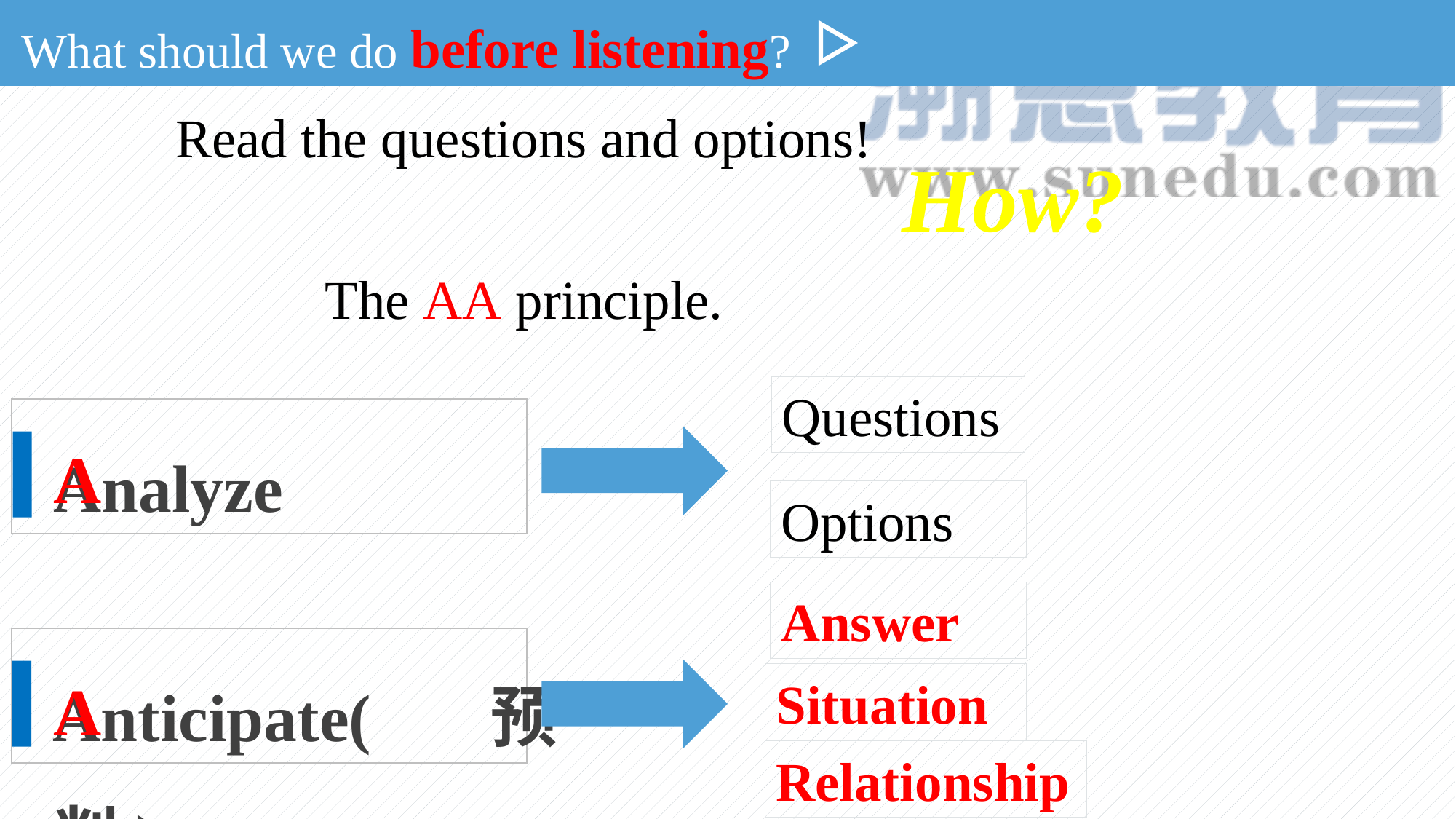

What should we do before listening?

Read the questions and options!
How?
The AA principle.
Questions

Analyze

A
Options
Answer

Anticipate(预判)

A
Situation
Relationship